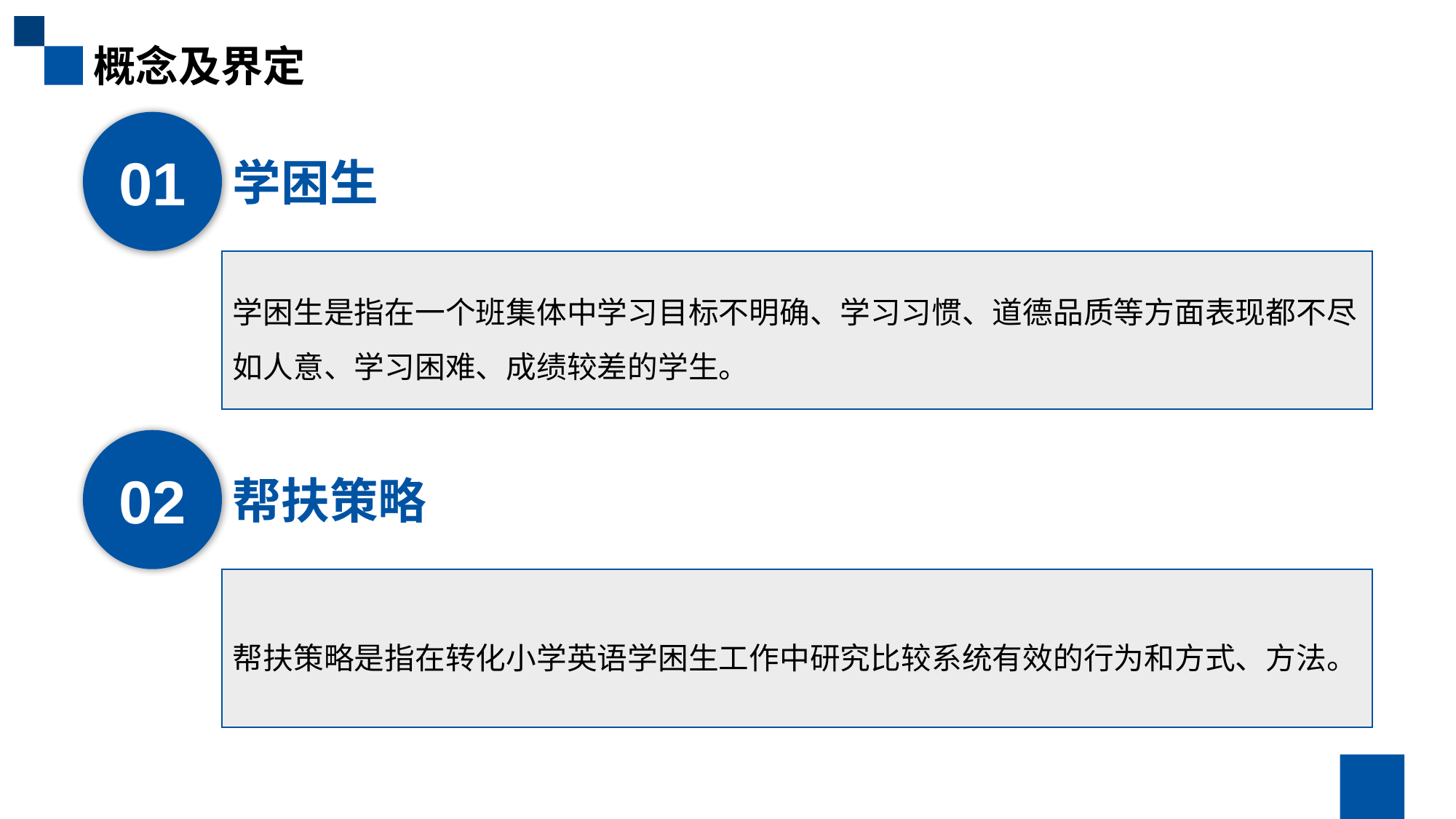

概念及界定
01
学困生

学困生是指在一个班集体中学习目标不明确、学习习惯、道德品质等方面表现都不尽如人意、学习困难、成绩较差的学生。
02
帮扶策略

帮扶策略是指在转化小学英语学困生工作中研究比较系统有效的行为和方式、方法。
4